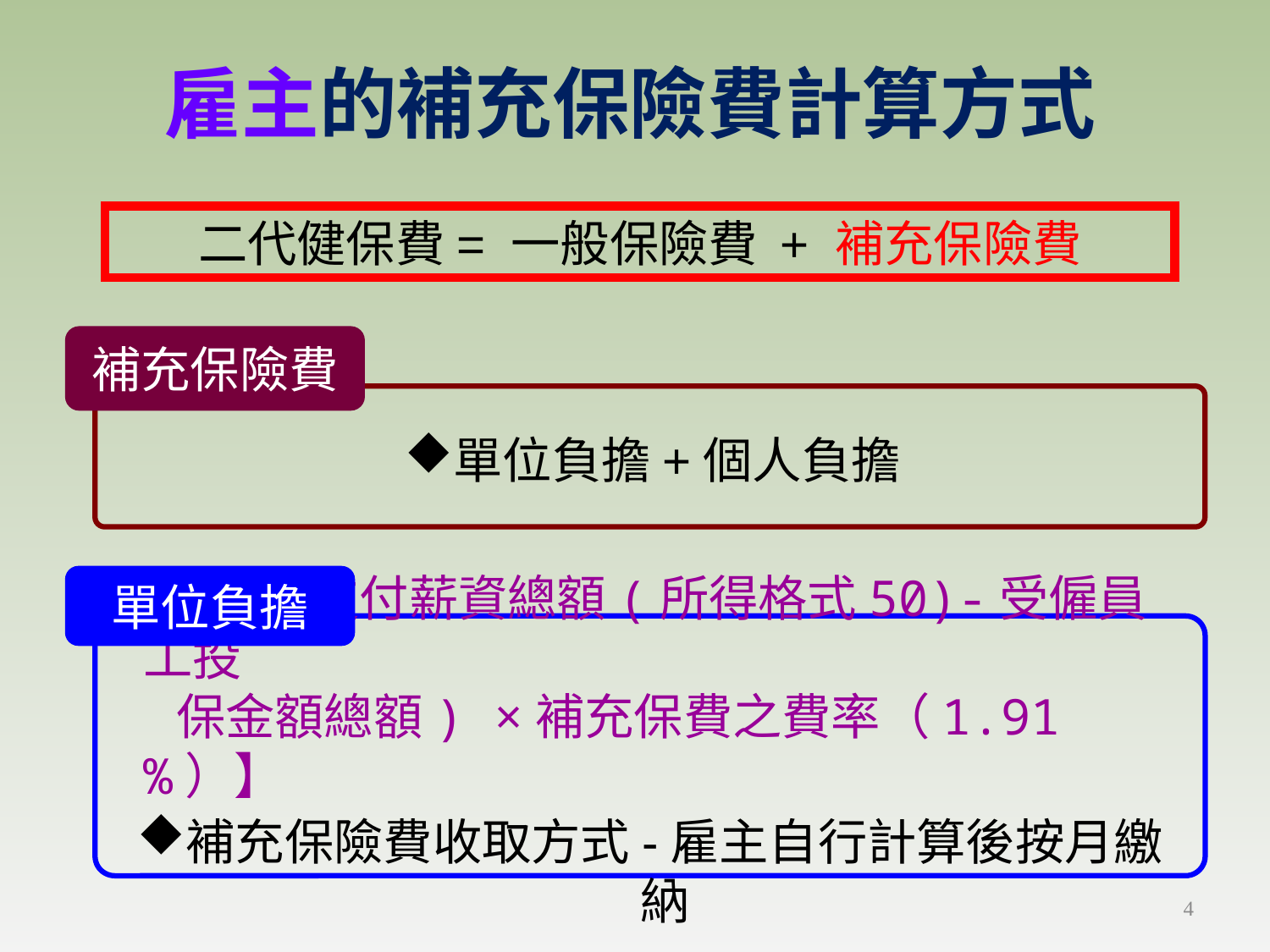

雇主的補充保險費計算方式
二代健保費= 一般保險費 + 補充保險費
補充保險費
單位負擔+個人負擔
單位負擔
【雇主支付薪資總額(所得格式50)-受僱員工投
   保金額總額) ×補充保費之費率（1.91%）】
補充保險費收取方式-雇主自行計算後按月繳納
4